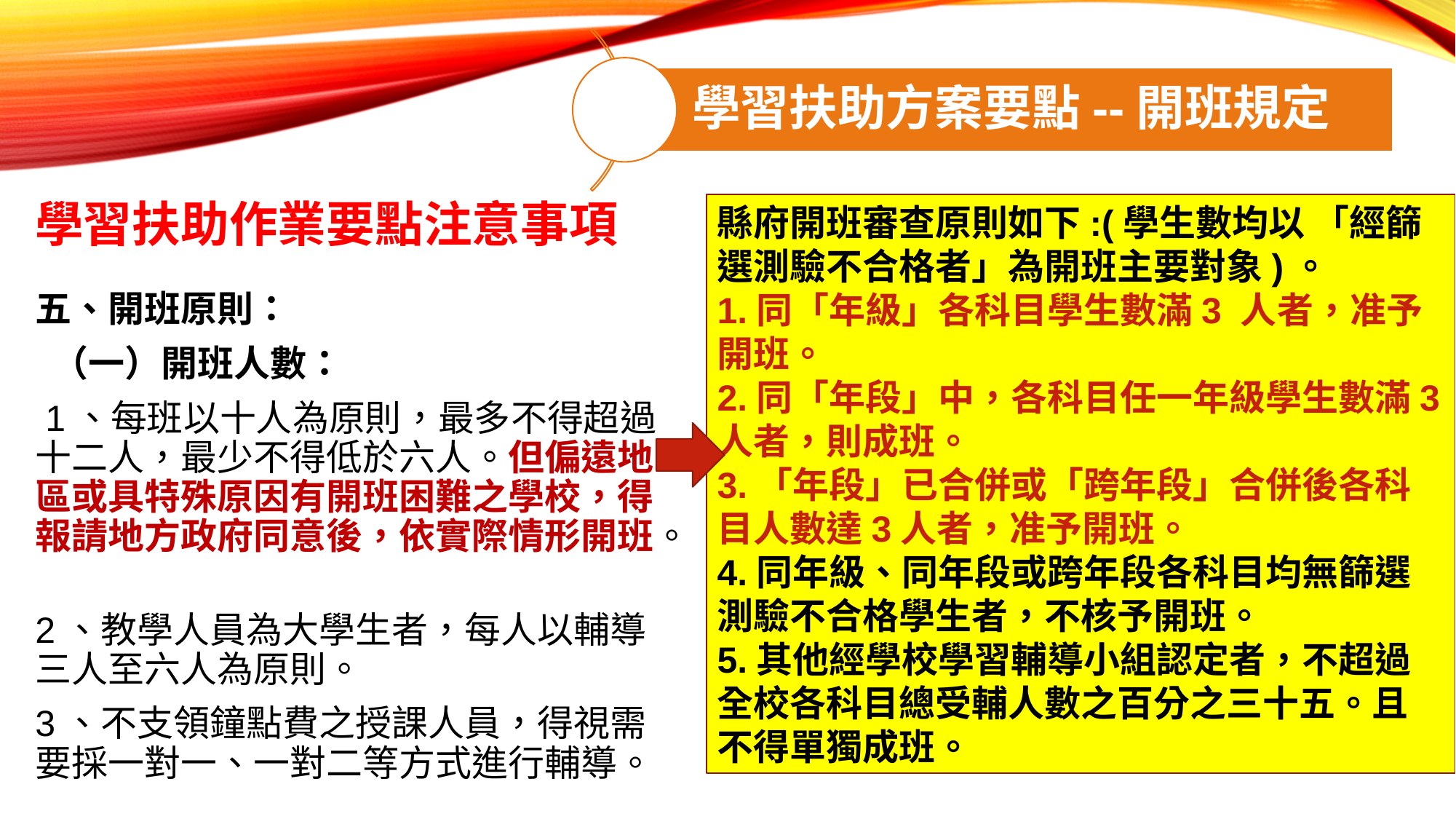

學習扶助方案要點--開班規定
學習扶助作業要點注意事項
縣府開班審查原則如下:(學生數均以 「經篩選測驗不合格者」為開班主要對象)。
1.同「年級」各科目學生數滿3 人者，准予開班。
2.同「年段」中，各科目任一年級學生數滿3 人者，則成班。
3.「年段」已合併或「跨年段」合併後各科目人數達3人者，准予開班。
4.同年級、同年段或跨年段各科目均無篩選測驗不合格學生者，不核予開班。
5.其他經學校學習輔導小組認定者，不超過全校各科目總受輔人數之百分之三十五。且不得單獨成班。
五、開班原則：
 （一）開班人數：
 1、每班以十人為原則，最多不得超過十二人，最少不得低於六人。但偏遠地區或具特殊原因有開班困難之學校，得報請地方政府同意後，依實際情形開班。
2、教學人員為大學生者，每人以輔導三人至六人為原則。
3、不支領鐘點費之授課人員，得視需要採一對一、一對二等方式進行輔導。